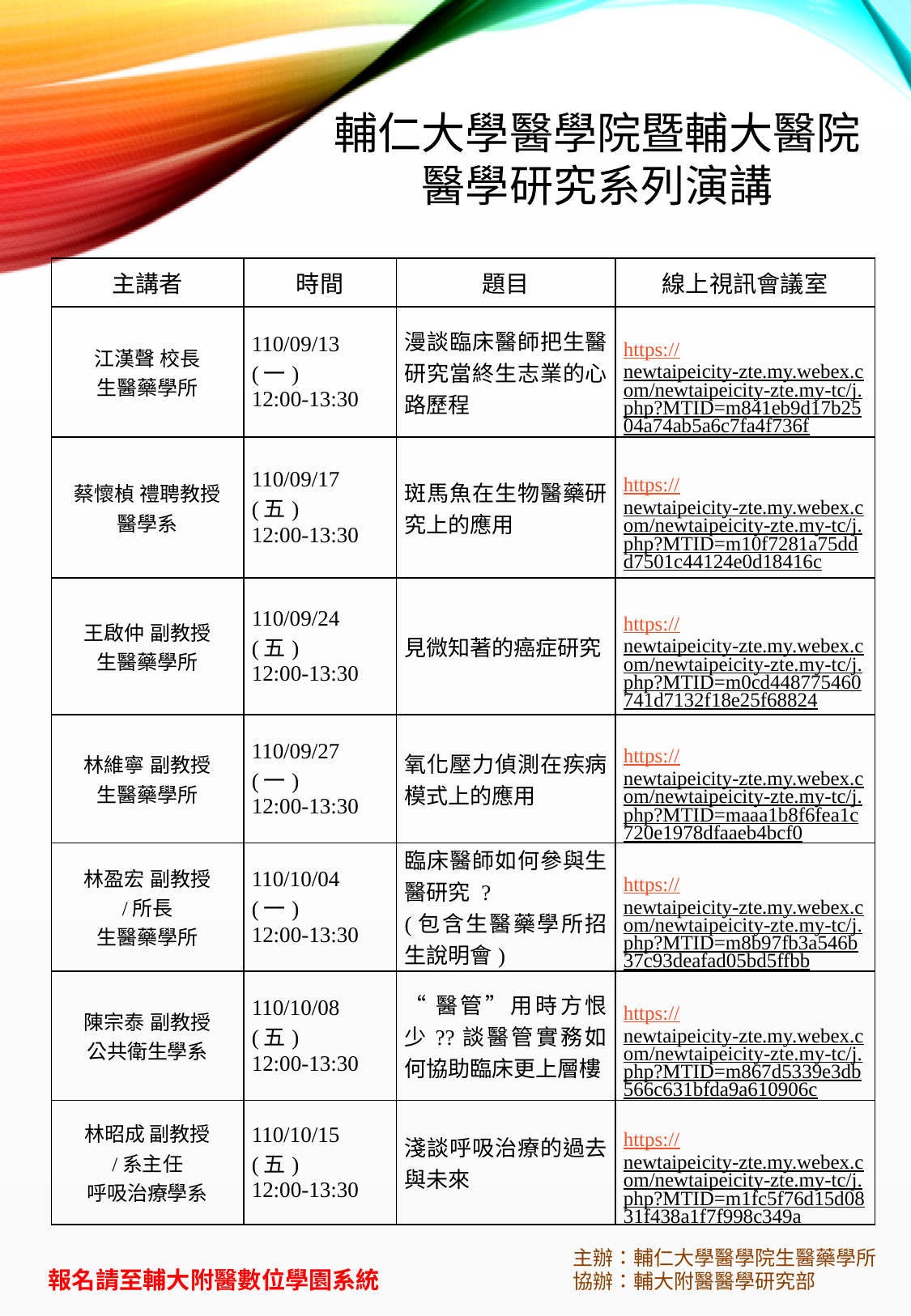

輔仁大學醫學院暨輔大醫院
醫學研究系列演講
| 主講者 | 時間 | 題目 | 線上視訊會議室 |
| --- | --- | --- | --- |
| 江漢聲 校長 生醫藥學所 | 110/09/13 (一) 12:00-13:30 | 漫談臨床醫師把生醫研究當終生志業的心路歷程 | https://newtaipeicity-zte.my.webex.com/newtaipeicity-zte.my-tc/j.php?MTID=m841eb9d17b2504a74ab5a6c7fa4f736f |
| 蔡懷楨 禮聘教授 醫學系 | 110/09/17 (五) 12:00-13:30 | 斑馬魚在生物醫藥研究上的應用 | https://newtaipeicity-zte.my.webex.com/newtaipeicity-zte.my-tc/j.php?MTID=m10f7281a75ddd7501c44124e0d18416c |
| 王啟仲 副教授 生醫藥學所 | 110/09/24 (五) 12:00-13:30 | 見微知著的癌症研究 | https://newtaipeicity-zte.my.webex.com/newtaipeicity-zte.my-tc/j.php?MTID=m0cd448775460741d7132f18e25f68824 |
| 林維寧 副教授 生醫藥學所 | 110/09/27 (一) 12:00-13:30 | 氧化壓力偵測在疾病模式上的應用 | https://newtaipeicity-zte.my.webex.com/newtaipeicity-zte.my-tc/j.php?MTID=maaa1b8f6fea1c720e1978dfaaeb4bcf0 |
| 林盈宏 副教授 /所長 生醫藥學所 | 110/10/04 (一) 12:00-13:30 | 臨床醫師如何參與生醫研究 ? (包含生醫藥學所招生說明會) | https://newtaipeicity-zte.my.webex.com/newtaipeicity-zte.my-tc/j.php?MTID=m8b97fb3a546b37c93deafad05bd5ffbb |
| 陳宗泰 副教授 公共衛生學系 | 110/10/08 (五) 12:00-13:30 | “醫管”用時方恨少??談醫管實務如何協助臨床更上層樓 | https://newtaipeicity-zte.my.webex.com/newtaipeicity-zte.my-tc/j.php?MTID=m867d5339e3db566c631bfda9a610906c |
| 林昭成 副教授 /系主任 呼吸治療學系 | 110/10/15 (五) 12:00-13:30 | 淺談呼吸治療的過去與未來 | https://newtaipeicity-zte.my.webex.com/newtaipeicity-zte.my-tc/j.php?MTID=m1fc5f76d15d0831f438a1f7f998c349a |
主辦：輔仁大學醫學院生醫藥學所
協辦：輔大附醫醫學研究部
報名請至輔大附醫數位學園系統